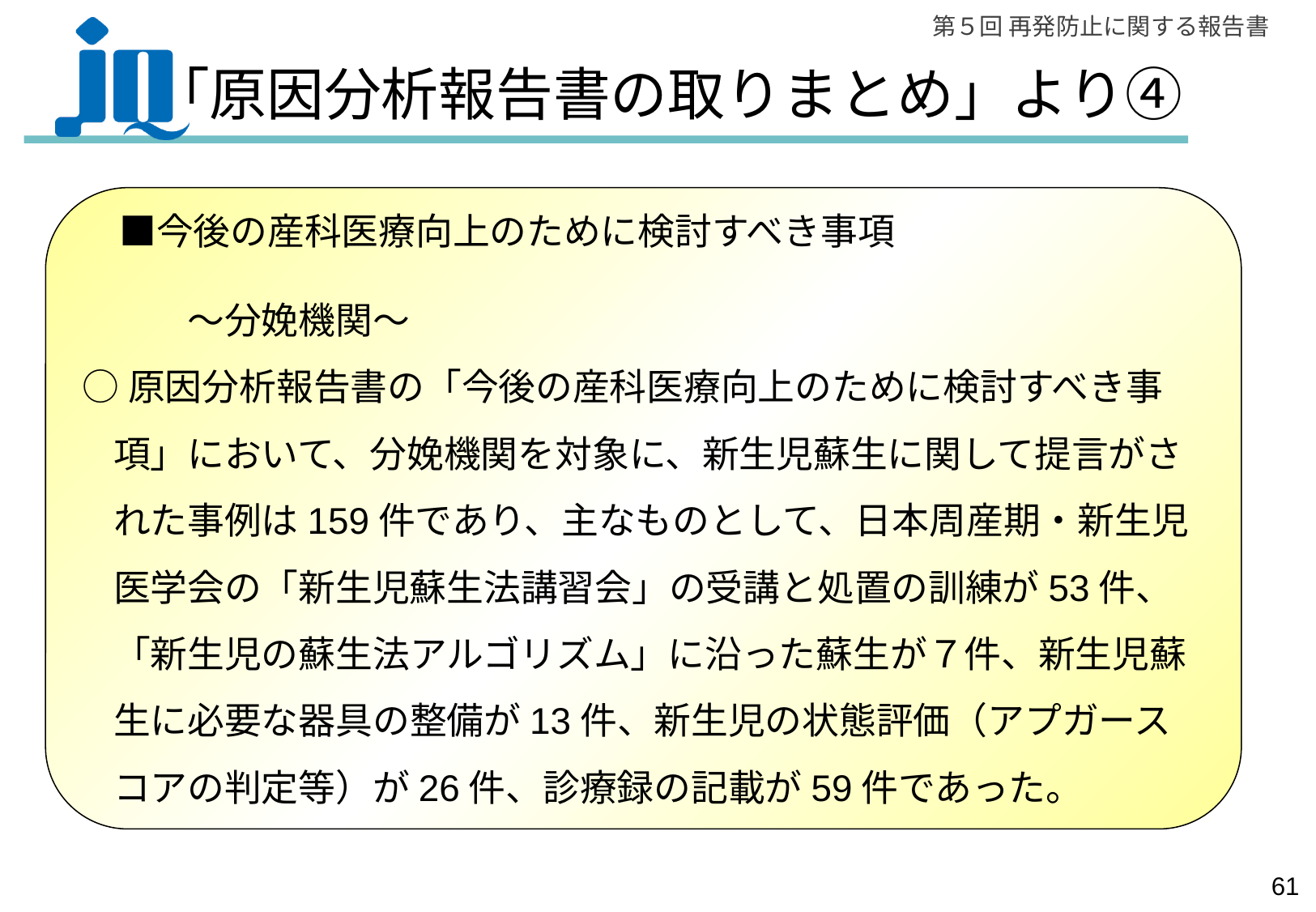

# 「原因分析報告書の取りまとめ」より④
　■今後の産科医療向上のために検討すべき事項
　　　　　　　　　　　　　　　　　　　　　　　　　　　　　　　　～分娩機関～
○原因分析報告書の「今後の産科医療向上のために検討すべき事項」において、分娩機関を対象に、新生児蘇生に関して提言がされた事例は159件であり、主なものとして、日本周産期・新生児医学会の「新生児蘇生法講習会」の受講と処置の訓練が53件、「新生児の蘇生法アルゴリズム」に沿った蘇生が７件、新生児蘇生に必要な器具の整備が13件、新生児の状態評価（アプガースコアの判定等）が26件、診療録の記載が59件であった。
61